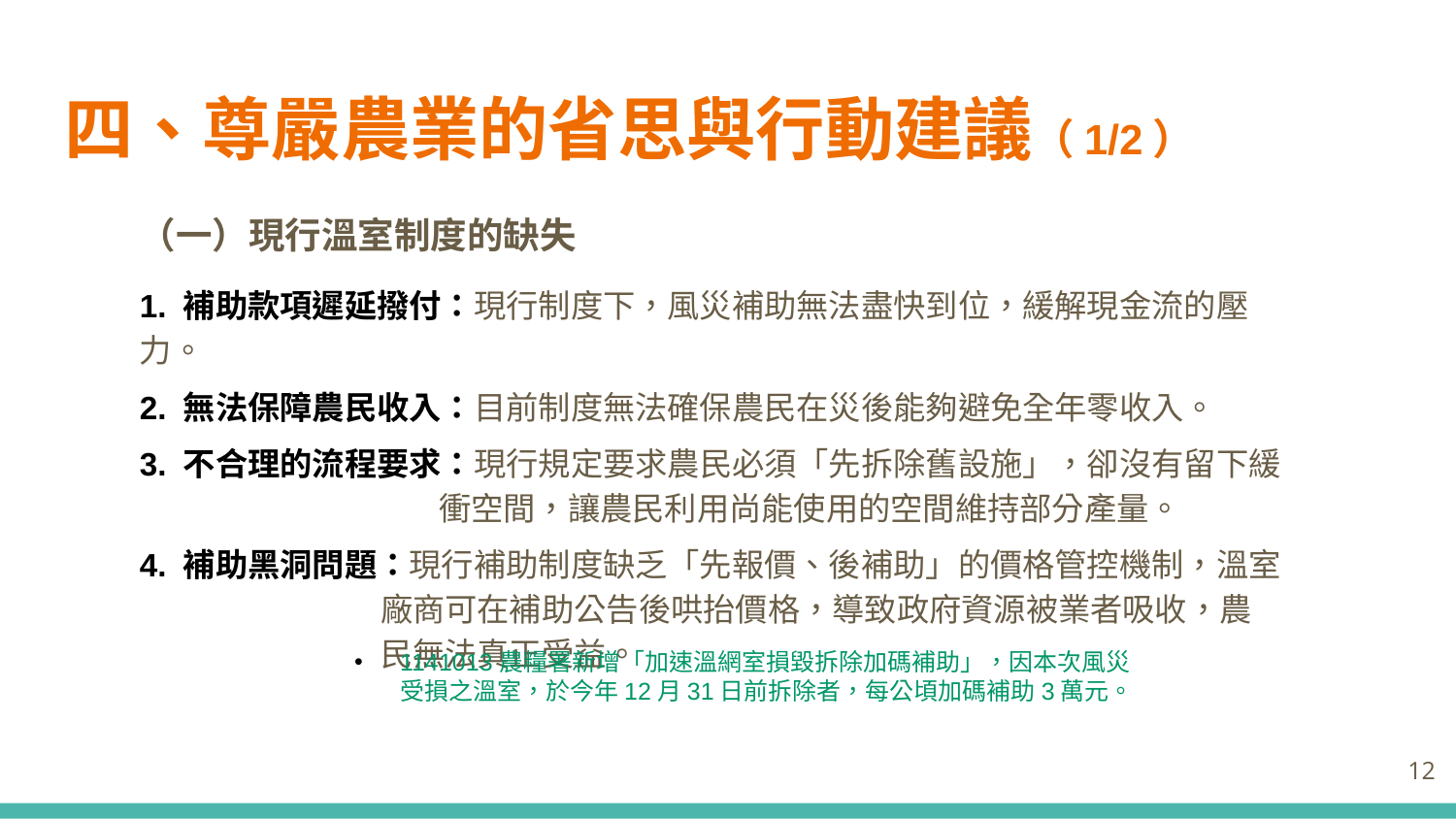

# 四、尊嚴農業的省思與行動建議（1/2）
（一）現行溫室制度的缺失
1. 補助款項遲延撥付：現行制度下，風災補助無法盡快到位，緩解現金流的壓力。
2. 無法保障農民收入：目前制度無法確保農民在災後能夠避免全年零收入。
3. 不合理的流程要求：現行規定要求農民必須「先拆除舊設施」，卻沒有留下緩
                                        衝空間，讓農民利用尚能使用的空間維持部分產量。
4. 補助黑洞問題：現行補助制度缺乏「先報價、後補助」的價格管控機制，溫室
                                廠商可在補助公告後哄抬價格，導致政府資源被業者吸收，農
                                民無法真正受益。

1141013農糧署新增「加速溫網室損毀拆除加碼補助」，因本次風災受損之溫室，於今年12月31日前拆除者，每公頃加碼補助3萬元。
12